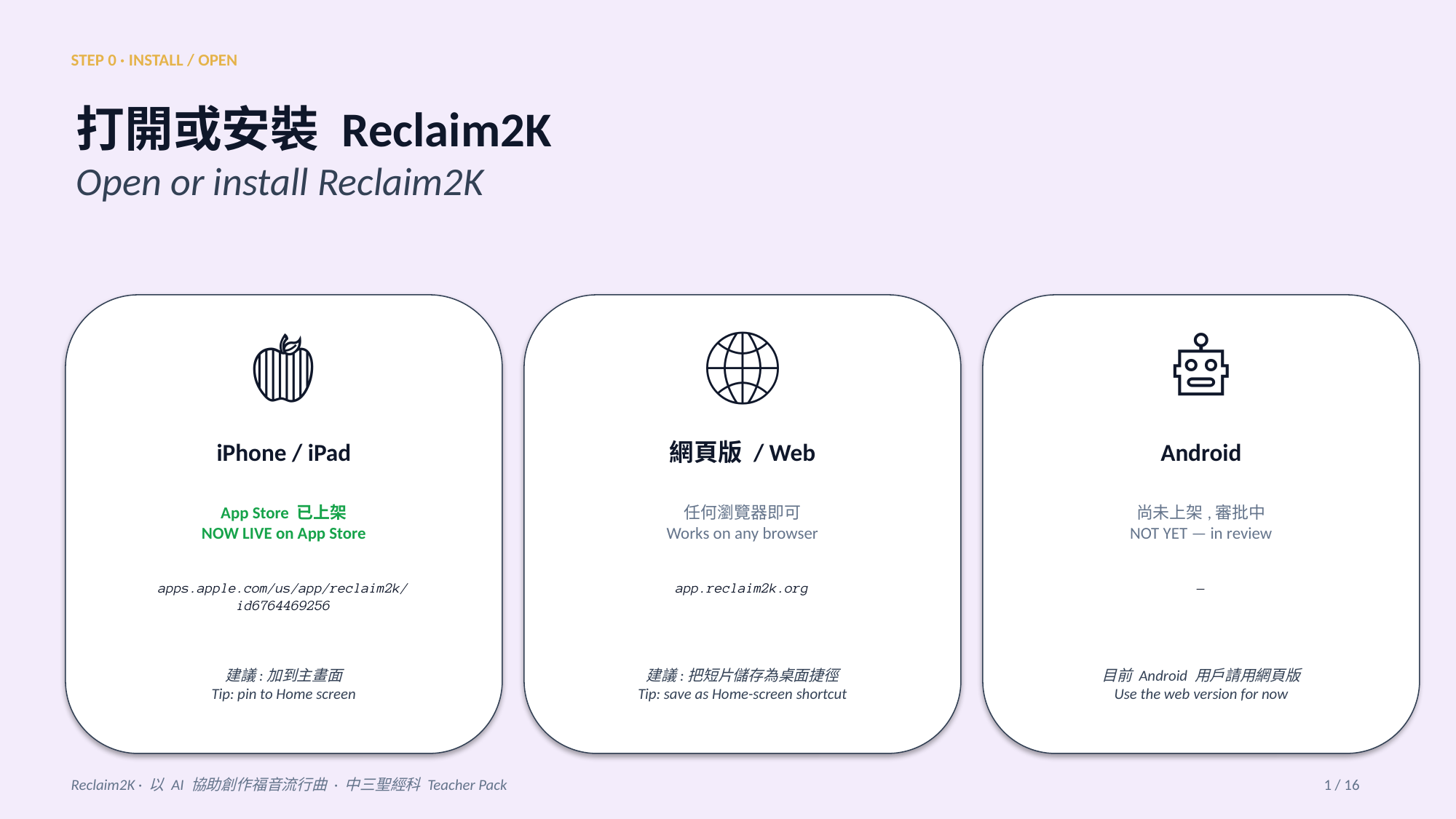

STEP 0 · INSTALL / OPEN
打開或安裝 Reclaim2K
Open or install Reclaim2K

🍎
🌐
🤖
iPhone / iPad
網頁版 / Web
Android
App Store 已上架
NOW LIVE on App Store
任何瀏覽器即可
Works on any browser
尚未上架,審批中
NOT YET — in review
apps.apple.com/us/app/reclaim2k/
id6764469256
app.reclaim2k.org
—
建議:加到主畫面
Tip: pin to Home screen
建議:把短片儲存為桌面捷徑
Tip: save as Home-screen shortcut
目前 Android 用戶請用網頁版
Use the web version for now
Reclaim2K · 以 AI 協助創作福音流行曲 · 中三聖經科 Teacher Pack
1 / 16